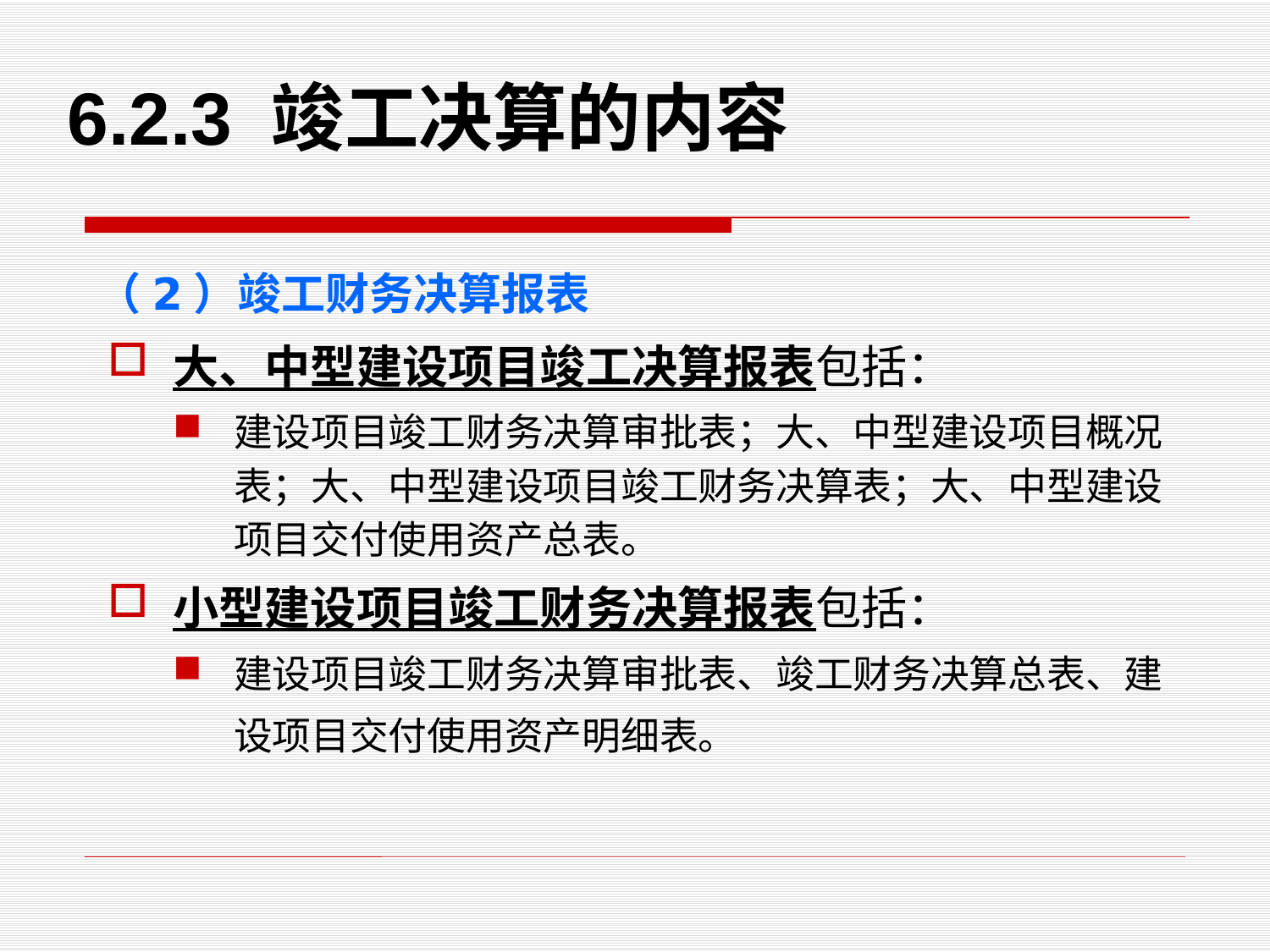

6.2.3 竣工决算的内容
# （2）竣工财务决算报表
大、中型建设项目竣工决算报表包括：
建设项目竣工财务决算审批表；大、中型建设项目概况表；大、中型建设项目竣工财务决算表；大、中型建设项目交付使用资产总表。
小型建设项目竣工财务决算报表包括：
建设项目竣工财务决算审批表、竣工财务决算总表、建设项目交付使用资产明细表。